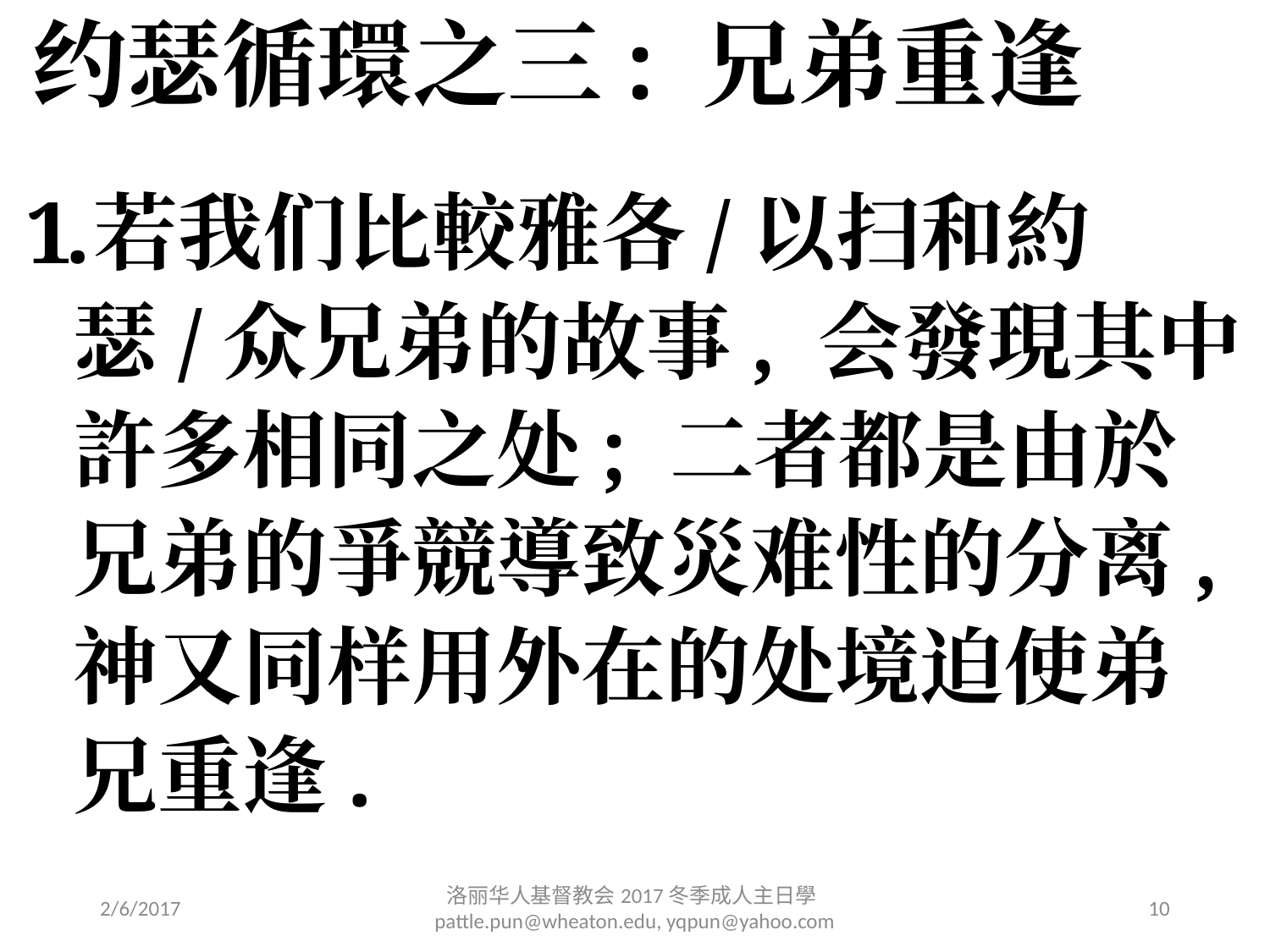

# 约瑟循環之三: 兄弟重逢
若我们比較雅各/以扫和約瑟/众兄弟的故事, 会發現其中許多相同之处; 二者都是由於兄弟的爭競導致災难性的分离, 神又同样用外在的处境迫使弟兄重逢.

2/6/2017
洛丽华⼈基督教会2017冬季成⼈主⽇學  pattle.pun@wheaton.edu, yqpun@yahoo.com
10